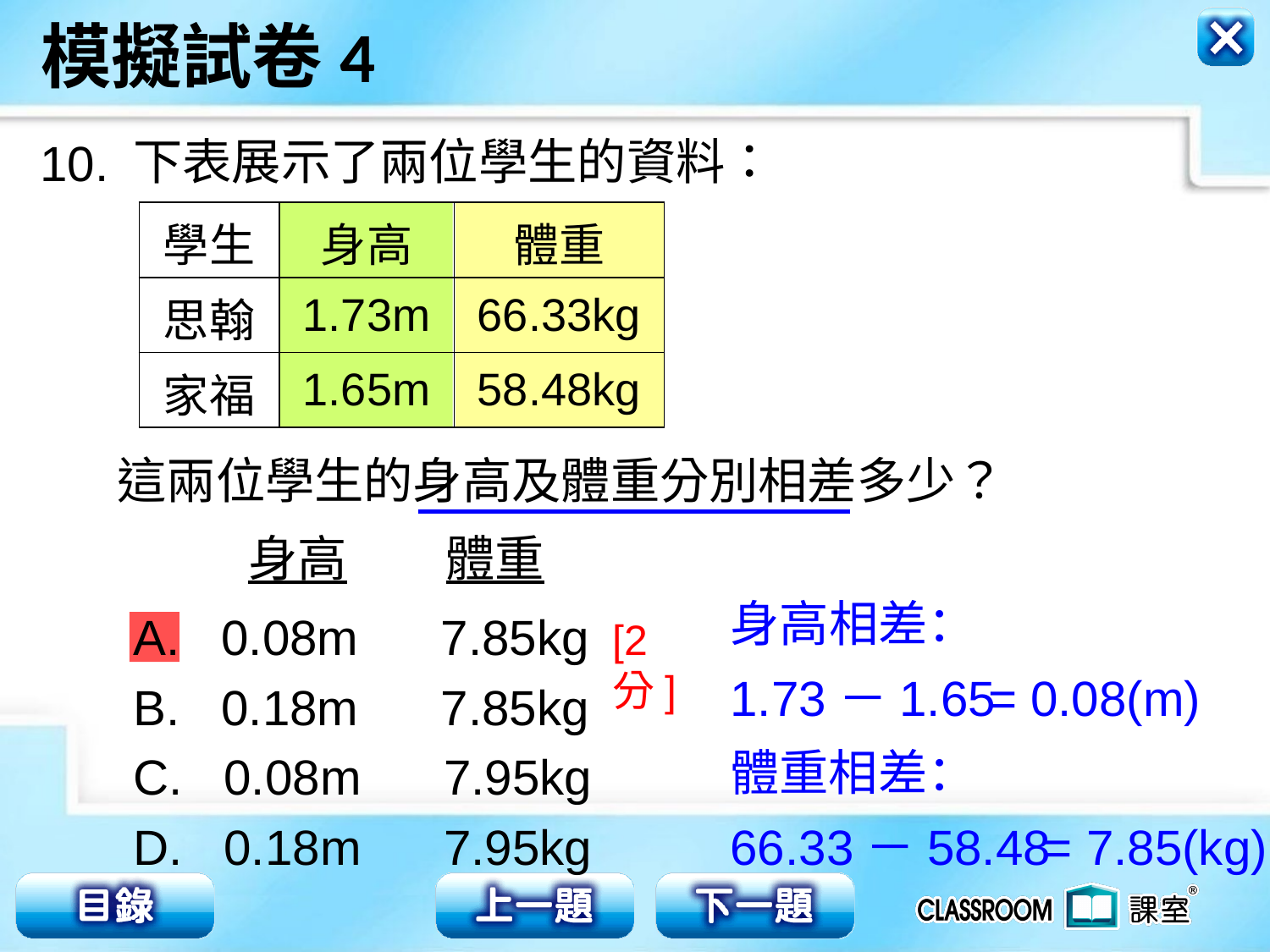

下表展示了兩位學生的資料：
10.
| 學生 | 身高 | 體重 |
| --- | --- | --- |
| 思翰 | 1.73m | 66.33kg |
| 家福 | 1.65m | 58.48kg |

這兩位學生的身高及體重分別相差多少？
身高         體重
身高相差：
A.   0.08m      7.85kg
B.   0.18m      7.85kg
C.   0.08m      7.95kg
D.   0.18m      7.95kg
[2分]

1.73－1.65
= 0.08(m)
體重相差：
66.33－58.48
= 7.85(kg)